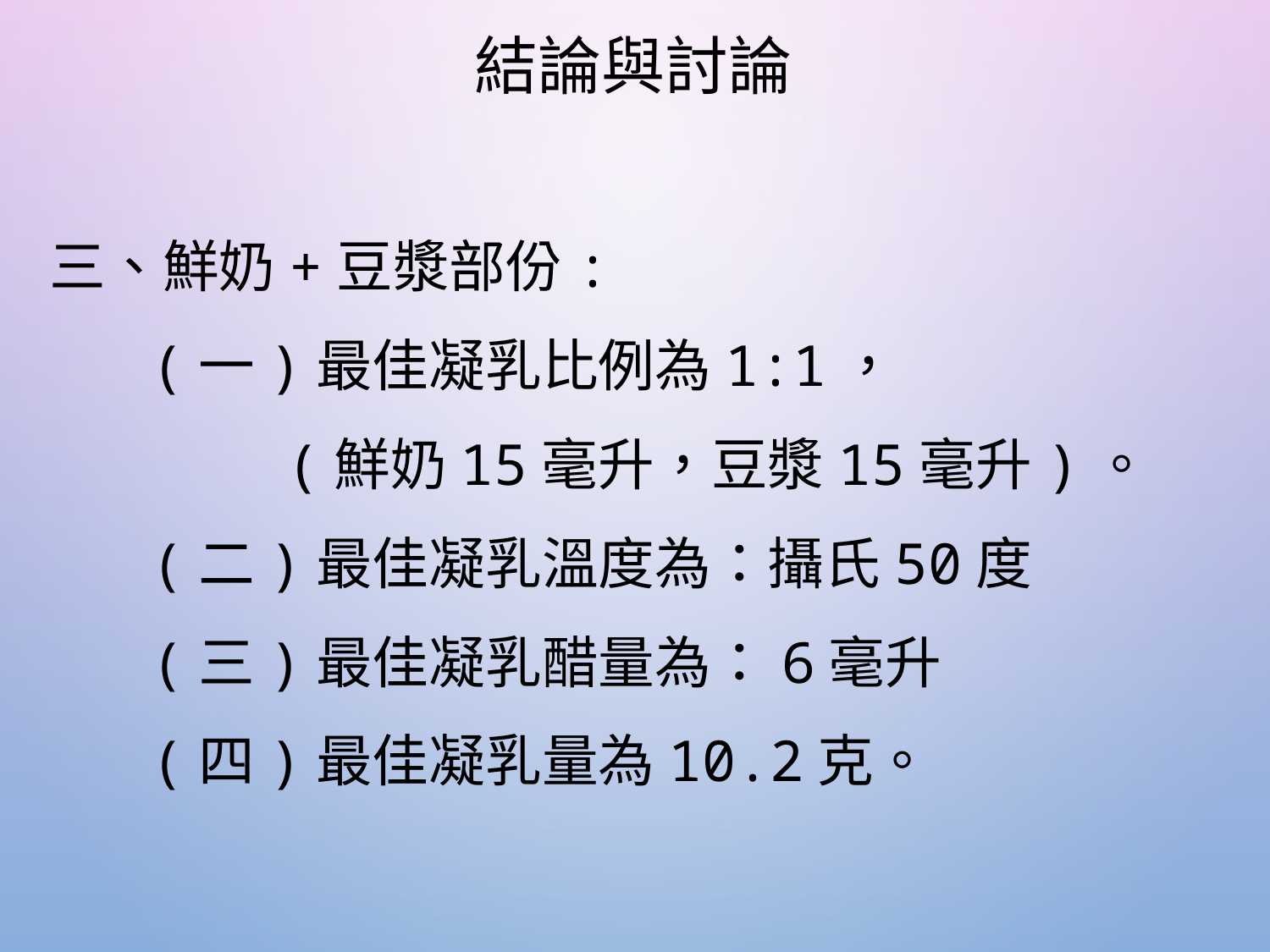

# 結論與討論
三、鮮奶+豆漿部份:
   (一)最佳凝乳比例為1:1，
       (鮮奶15毫升，豆漿15毫升)。
   (二)最佳凝乳溫度為：攝氏50度
   (三)最佳凝乳醋量為：6毫升
   (四)最佳凝乳量為10.2克。